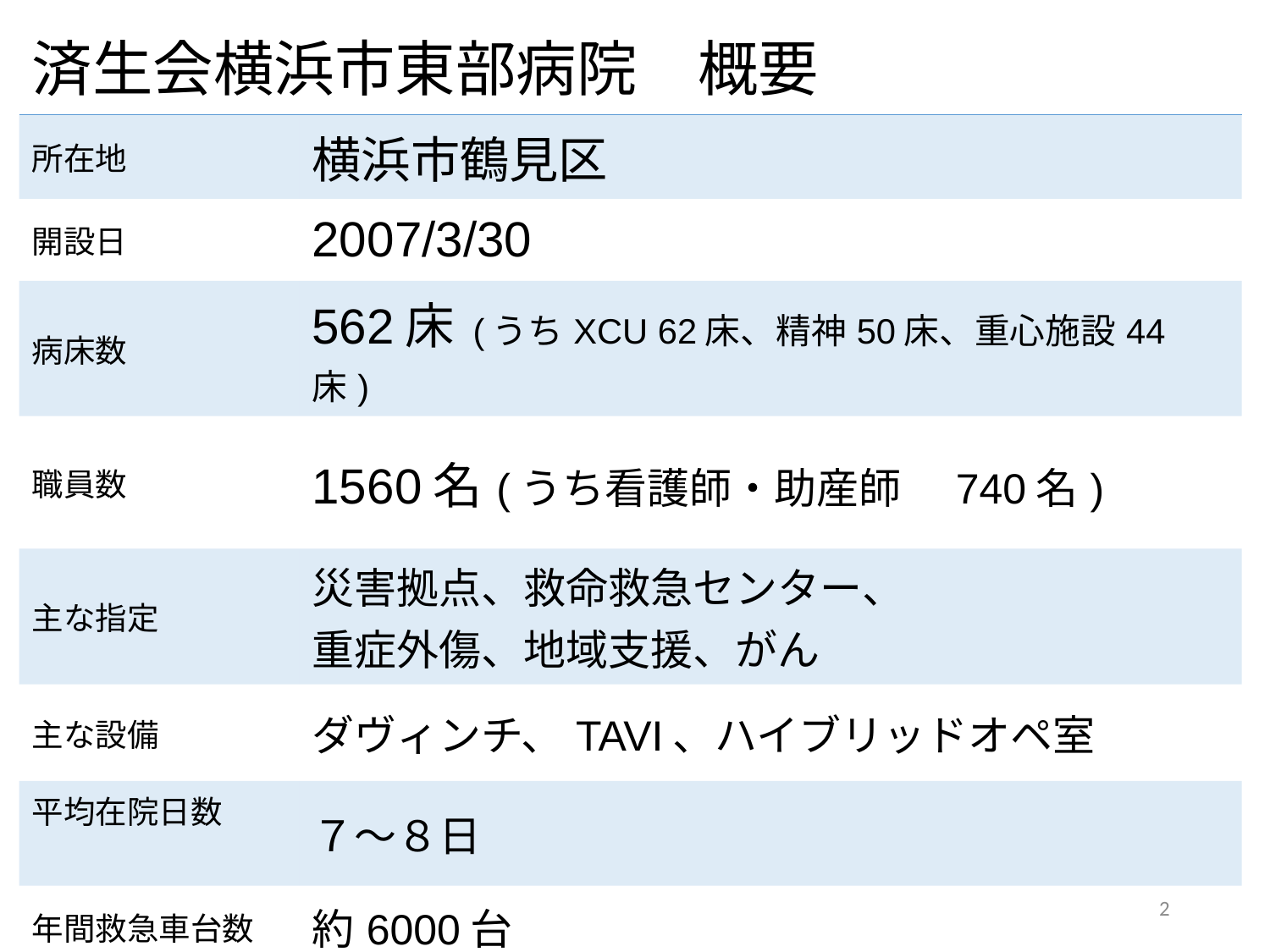

# 済生会横浜市東部病院　概要
| 所在地 | 横浜市鶴見区 |
| --- | --- |
| 開設日 | 2007/3/30 |
| 病床数 | 562床 (うちXCU 62床、精神50床、重心施設44床) |
| 職員数 | 1560名(うち看護師・助産師　740名) |
| 主な指定 | 災害拠点、救命救急センター、 重症外傷、地域支援、がん |
| 主な設備 | ダヴィンチ、TAVI、ハイブリッドオペ室 |
| 平均在院日数 | ７～８日 |
| 年間救急車台数 | 約6000台 |
2